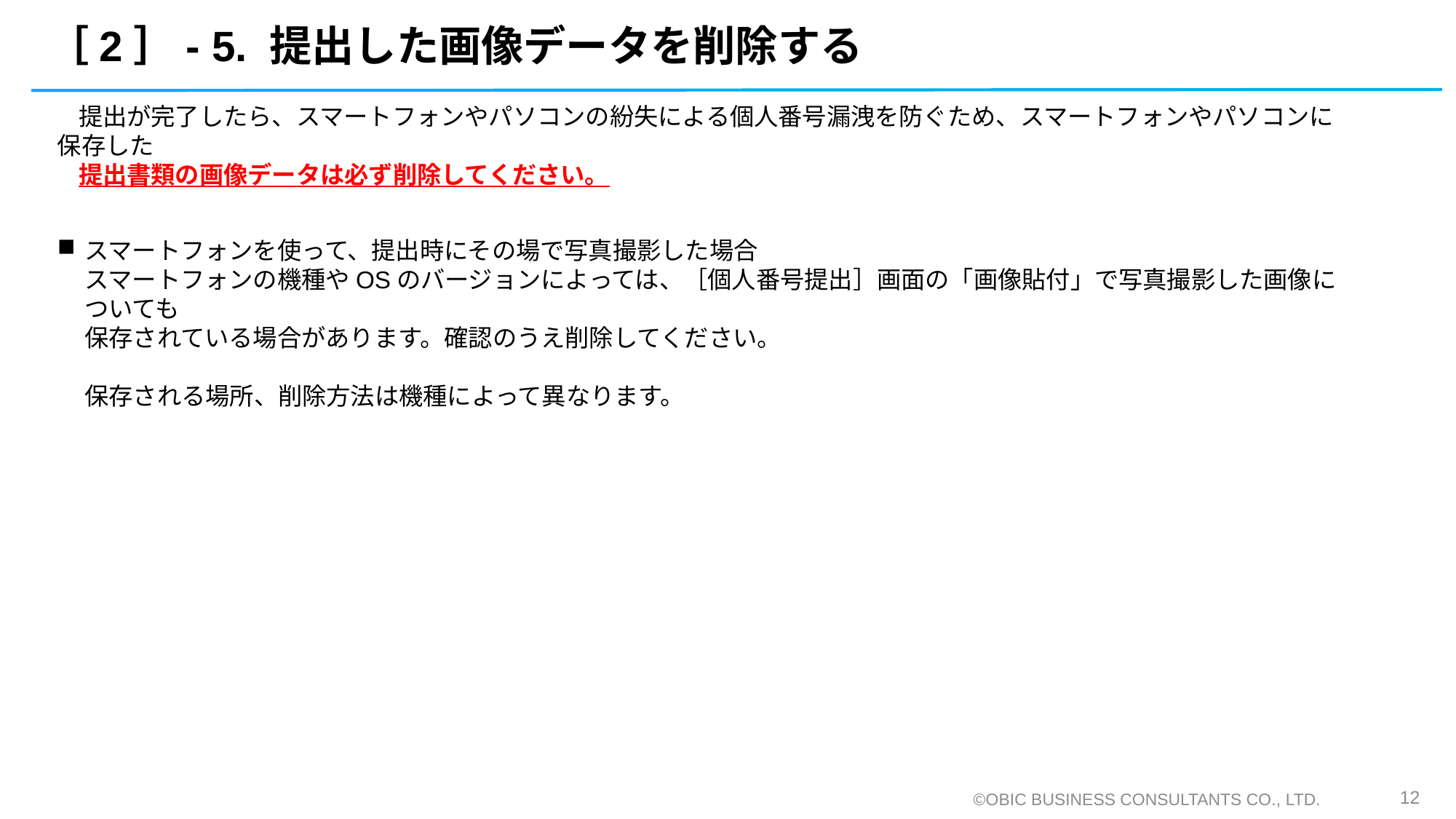

# ［2］- 5. 提出した画像データを削除する

提出が完了したら、スマートフォンやパソコンの紛失による個人番号漏洩を防ぐため、スマートフォンやパソコンに保存した
提出書類の画像データは必ず削除してください。
スマートフォンを使って、提出時にその場で写真撮影した場合
スマートフォンの機種やOSのバージョンによっては、［個人番号提出］画面の「画像貼付」で写真撮影した画像についても
保存されている場合があります。確認のうえ削除してください。
保存される場所、削除方法は機種によって異なります。

12
©OBIC BUSINESS CONSULTANTS CO., LTD.